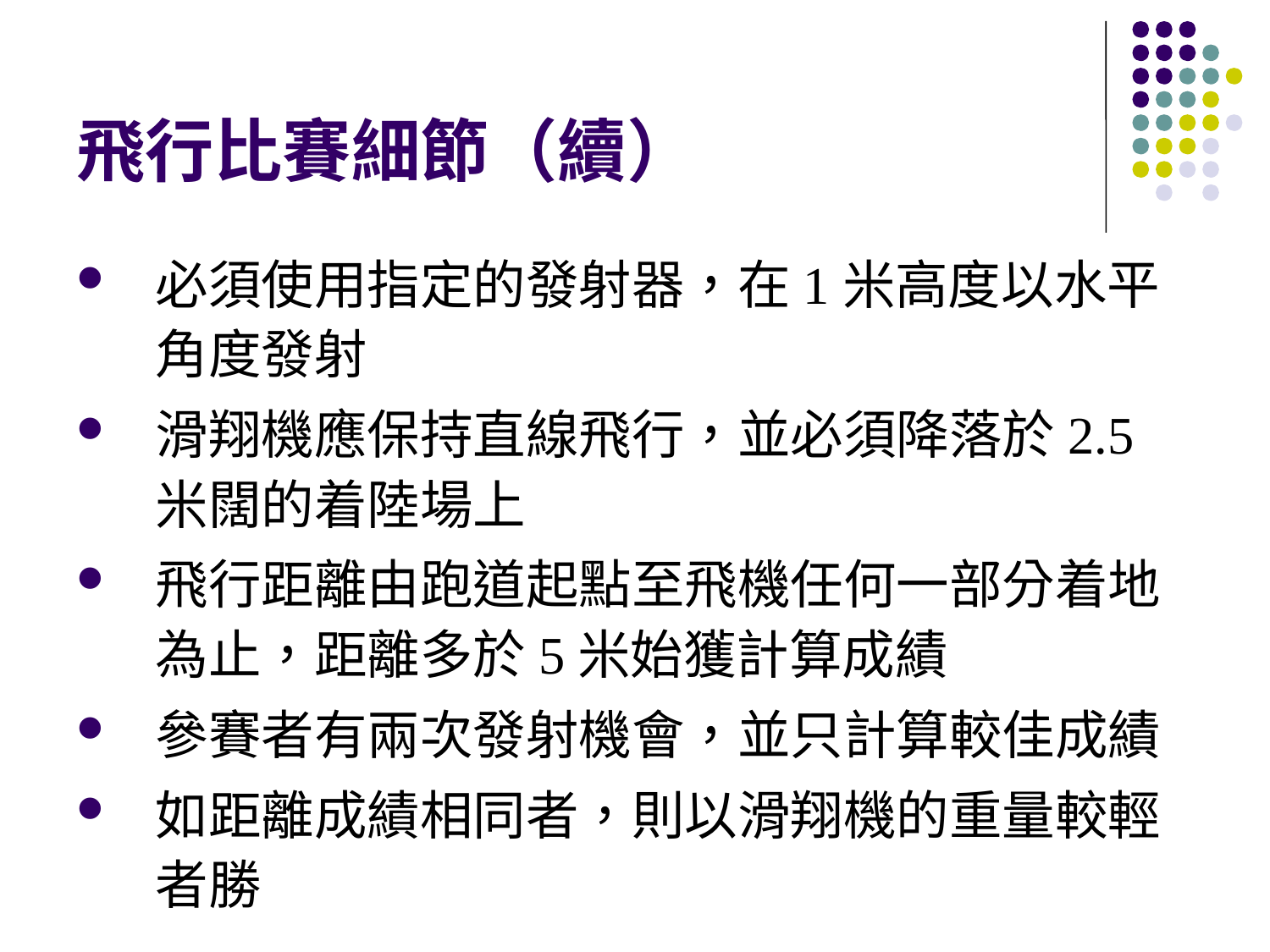

# 飛行比賽細節（續）
必須使用指定的發射器，在1米高度以水平角度發射
滑翔機應保持直線飛行，並必須降落於2.5米闊的着陸場上
飛行距離由跑道起點至飛機任何一部分着地為止，距離多於5米始獲計算成績
參賽者有兩次發射機會，並只計算較佳成績
如距離成績相同者，則以滑翔機的重量較輕者勝